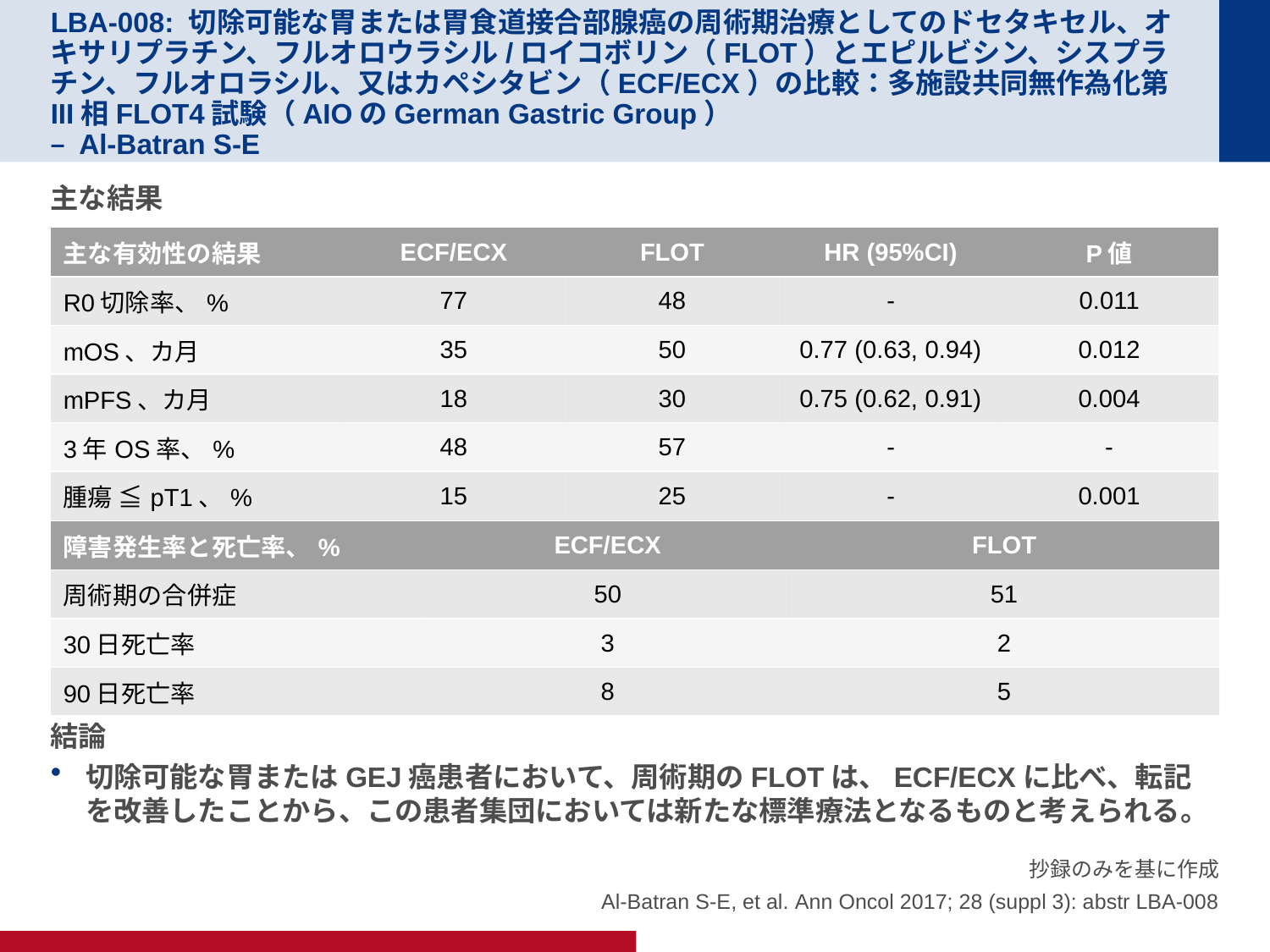

# LBA-008: 切除可能な胃または胃食道接合部腺癌の周術期治療としてのドセタキセル、オキサリプラチン、フルオロウラシル/ロイコボリン（FLOT）とエピルビシン、シスプラチン、フルオロラシル、又はカペシタビン（ECF/ECX）の比較：多施設共同無作為化第III相FLOT4試験（AIOのGerman Gastric Group） – Al-Batran S-E
主な結果
結論
切除可能な胃またはGEJ癌患者において、周術期のFLOTは、ECF/ECXに比べ、転記を改善したことから、この患者集団においては新たな標準療法となるものと考えられる。

| 主な有効性の結果 | ECF/ECX | FLOT | HR (95%CI) | P値 |
| --- | --- | --- | --- | --- |
| R0切除率、% | 77 | 48 | - | 0.011 |
| mOS、カ月 | 35 | 50 | 0.77 (0.63, 0.94) | 0.012 |
| mPFS、カ月 | 18 | 30 | 0.75 (0.62, 0.91) | 0.004 |
| 3年OS率、% | 48 | 57 | - | - |
| 腫瘍 ≦pT1、% | 15 | 25 | - | 0.001 |
| 障害発生率と死亡率、% | ECF/ECX | FLOT |
| --- | --- | --- |
| 周術期の合併症 | 50 | 51 |
| 30日死亡率 | 3 | 2 |
| 90日死亡率 | 8 | 5 |
抄録のみを基に作成
Al-Batran S-E, et al. Ann Oncol 2017; 28 (suppl 3): abstr LBA-008